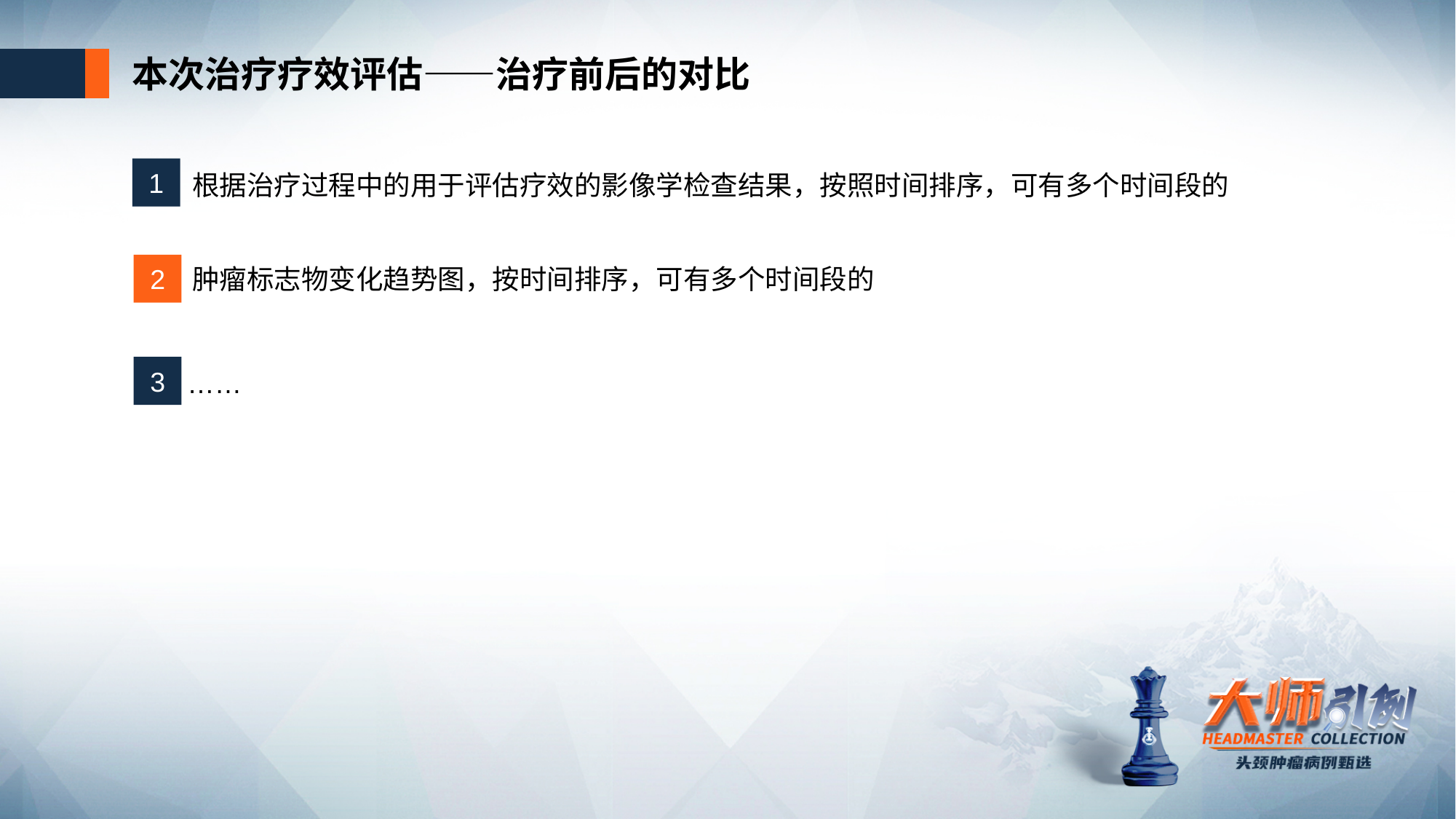

本次治疗疗效评估——治疗前后的对比

1
根据治疗过程中的用于评估疗效的影像学检查结果，按照时间排序，可有多个时间段的
2
肿瘤标志物变化趋势图，按时间排序，可有多个时间段的
3
……